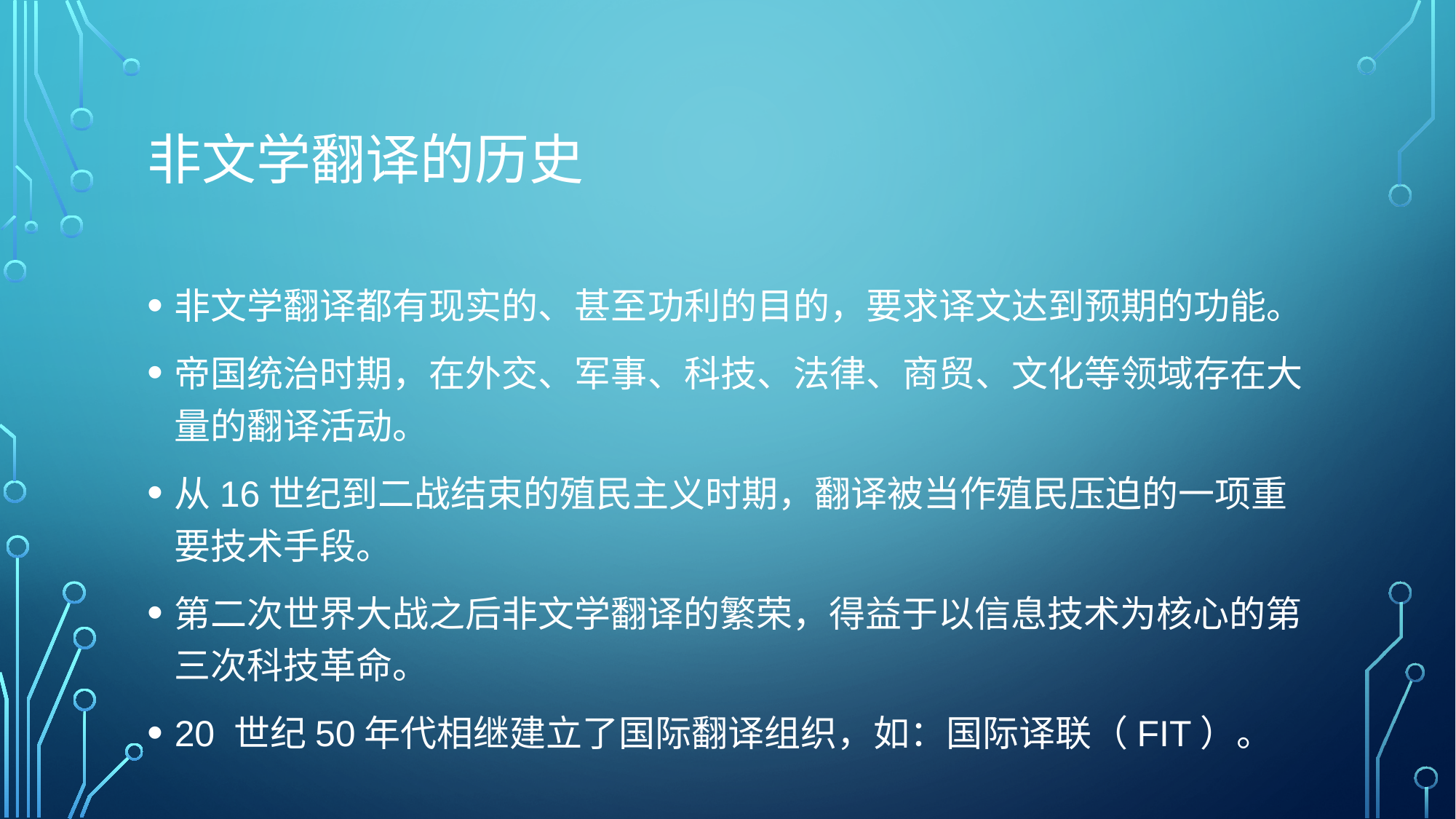

# 非文学翻译的历史
非文学翻译都有现实的、甚至功利的目的，要求译文达到预期的功能。
帝国统治时期，在外交、军事、科技、法律、商贸、文化等领域存在大量的翻译活动。
从16世纪到二战结束的殖民主义时期，翻译被当作殖民压迫的一项重要技术手段。
第二次世界大战之后非文学翻译的繁荣，得益于以信息技术为核心的第三次科技革命。
20 世纪50年代相继建立了国际翻译组织，如：国际译联（FIT）。